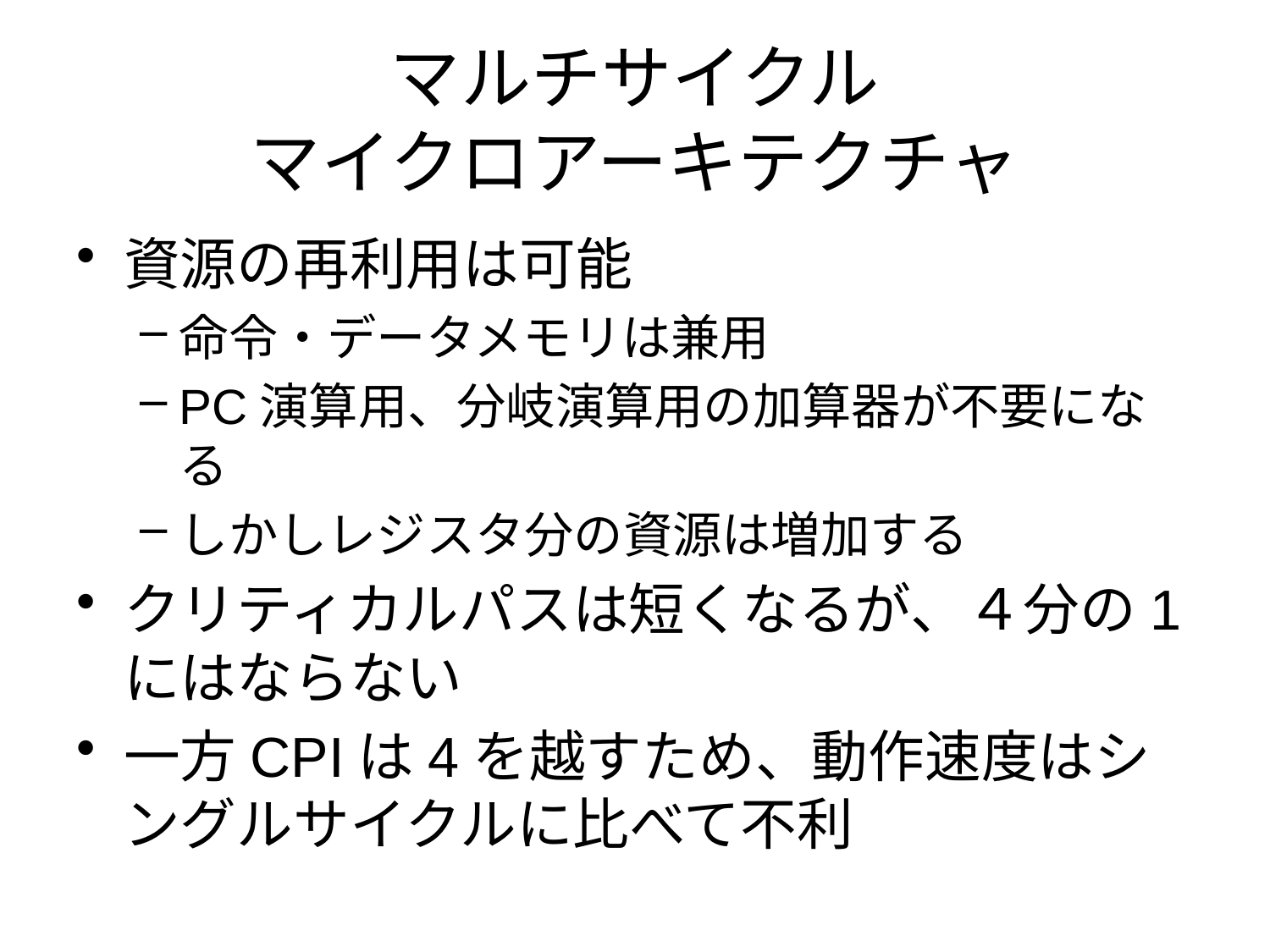

# マルチサイクル マイクロアーキテクチャ
資源の再利用は可能
命令・データメモリは兼用
PC演算用、分岐演算用の加算器が不要になる
しかしレジスタ分の資源は増加する
クリティカルパスは短くなるが、４分の1にはならない
一方CPIは4を越すため、動作速度はシングルサイクルに比べて不利